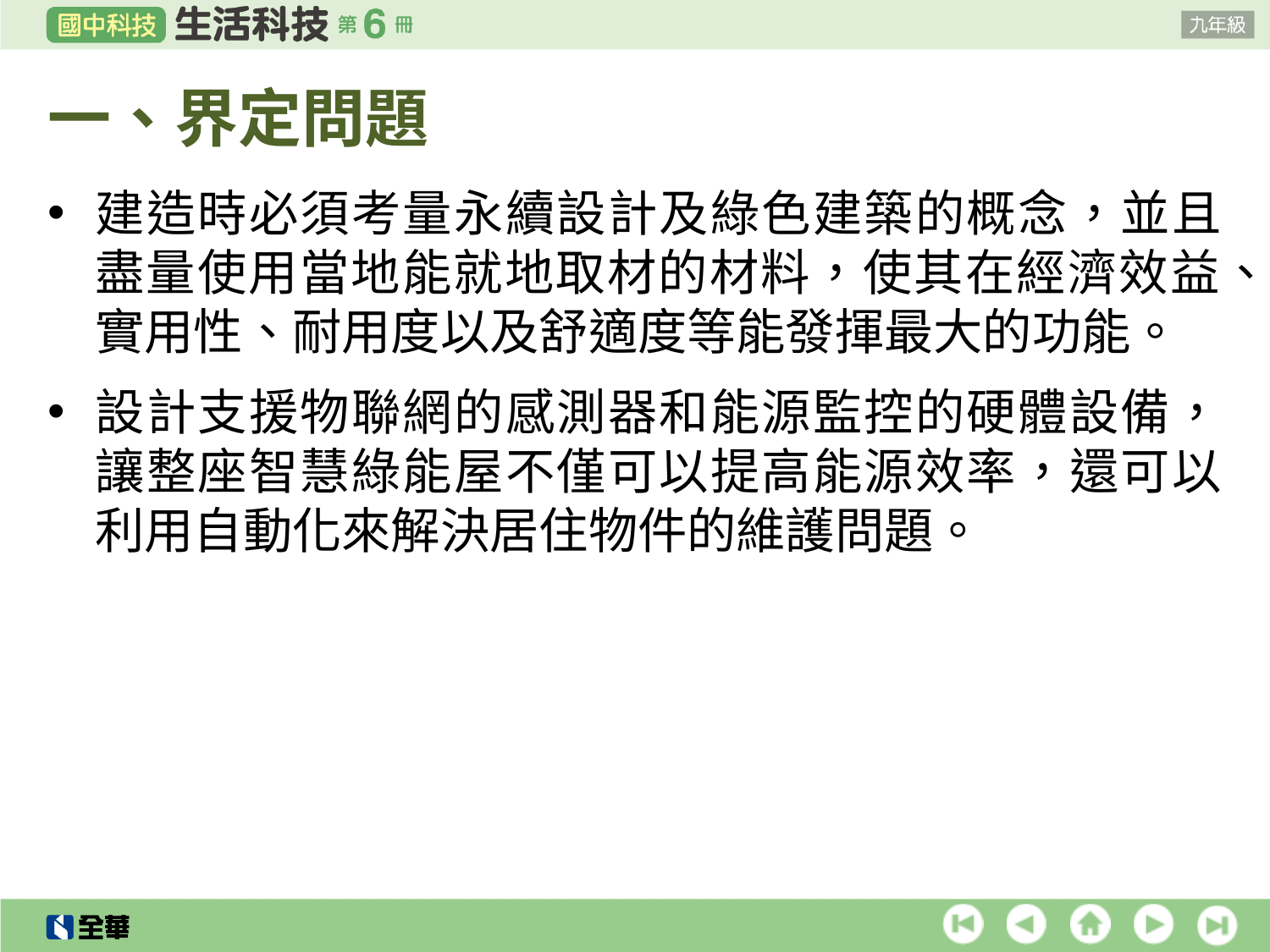

# 一、界定問題
建造時必須考量永續設計及綠色建築的概念，並且盡量使用當地能就地取材的材料，使其在經濟效益、實用性、耐用度以及舒適度等能發揮最大的功能。
設計支援物聯網的感測器和能源監控的硬體設備，讓整座智慧綠能屋不僅可以提高能源效率，還可以利用自動化來解決居住物件的維護問題。